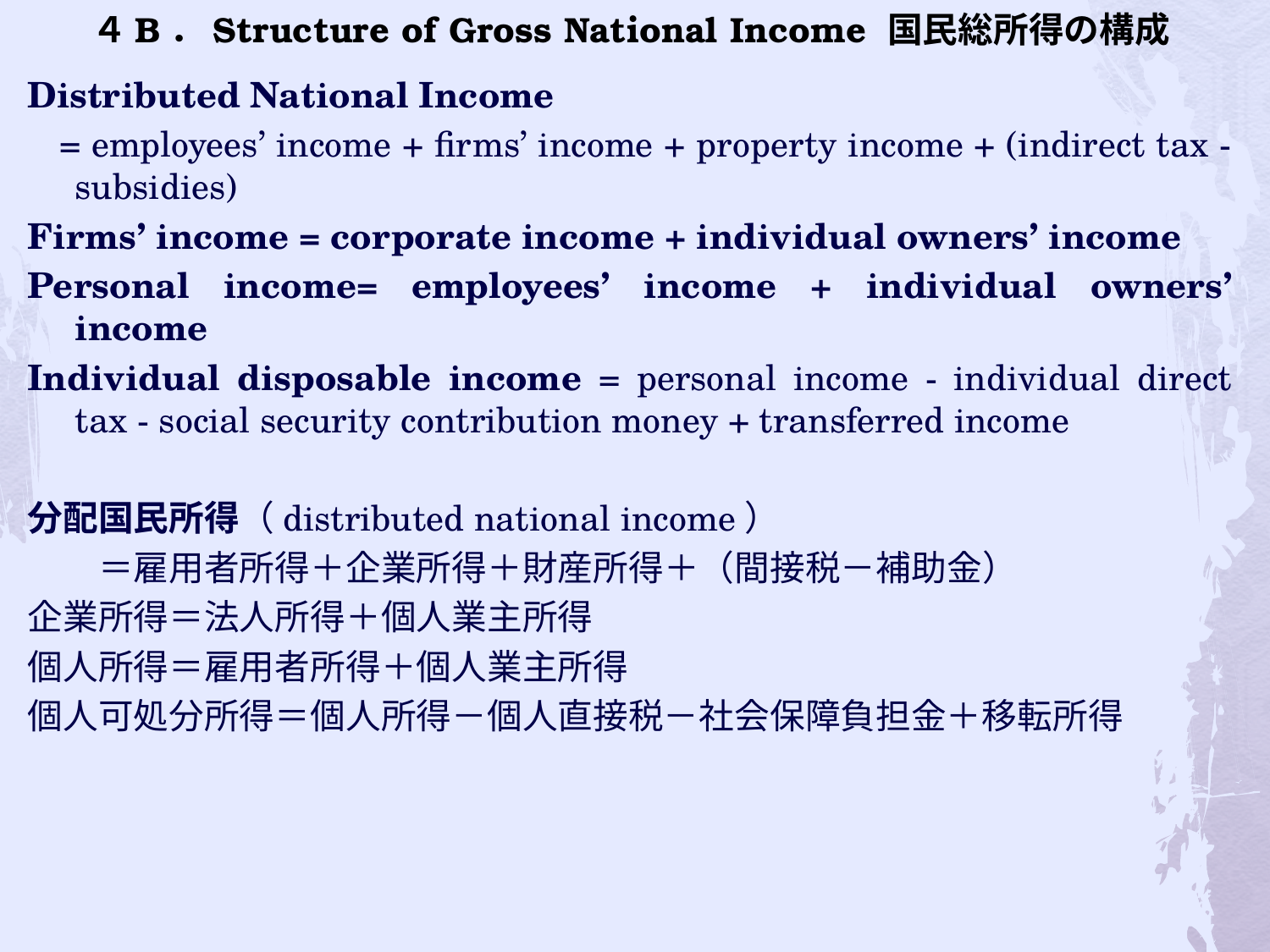

# ４B．Structure of Gross National Income 国民総所得の構成
Distributed National Income
   = employees’ income + firms’ income + property income + (indirect tax - subsidies)
Firms’ income = corporate income + individual owners’ income
Personal income= employees’ income + individual owners’ income
Individual disposable income = personal income - individual direct tax - social security contribution money + transferred income

分配国民所得（distributed national income）
　　＝雇用者所得＋企業所得＋財産所得＋（間接税－補助金）
企業所得＝法人所得＋個人業主所得
個人所得＝雇用者所得＋個人業主所得
個人可処分所得＝個人所得－個人直接税－社会保障負担金＋移転所得